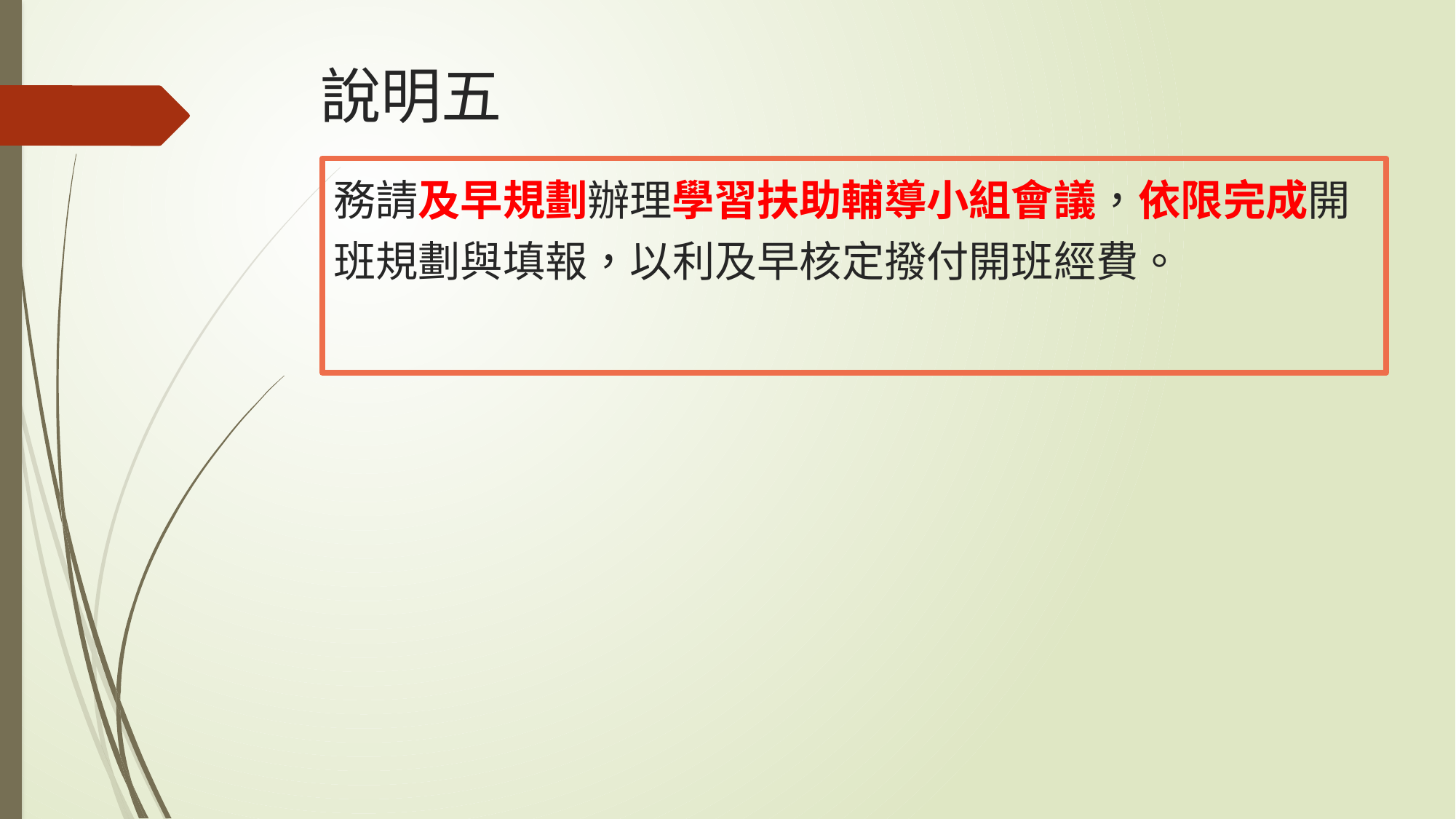

# 說明五
務請及早規劃辦理學習扶助輔導小組會議，依限完成開班規劃與填報，以利及早核定撥付開班經費。